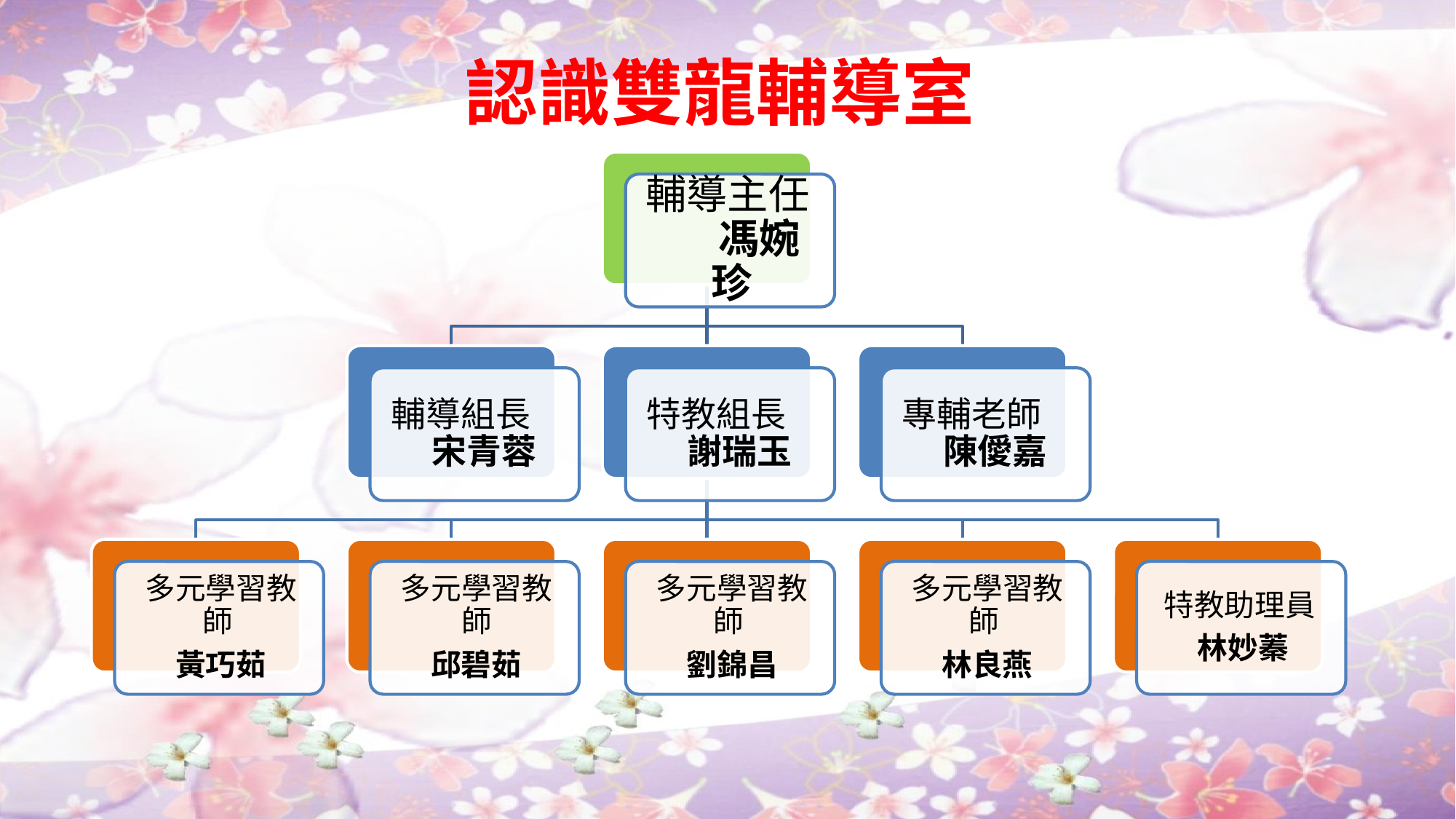

# 認識雙龍輔導室
輔導主任        馮婉珍
輔導組長       宋青蓉
特教組長       謝瑞玉
多元學習教師
黃巧茹
多元學習教師
邱碧茹
多元學習教師
劉錦昌
多元學習教師
林良燕
特教助理員
林妙蓁
專輔老師       陳僾嘉